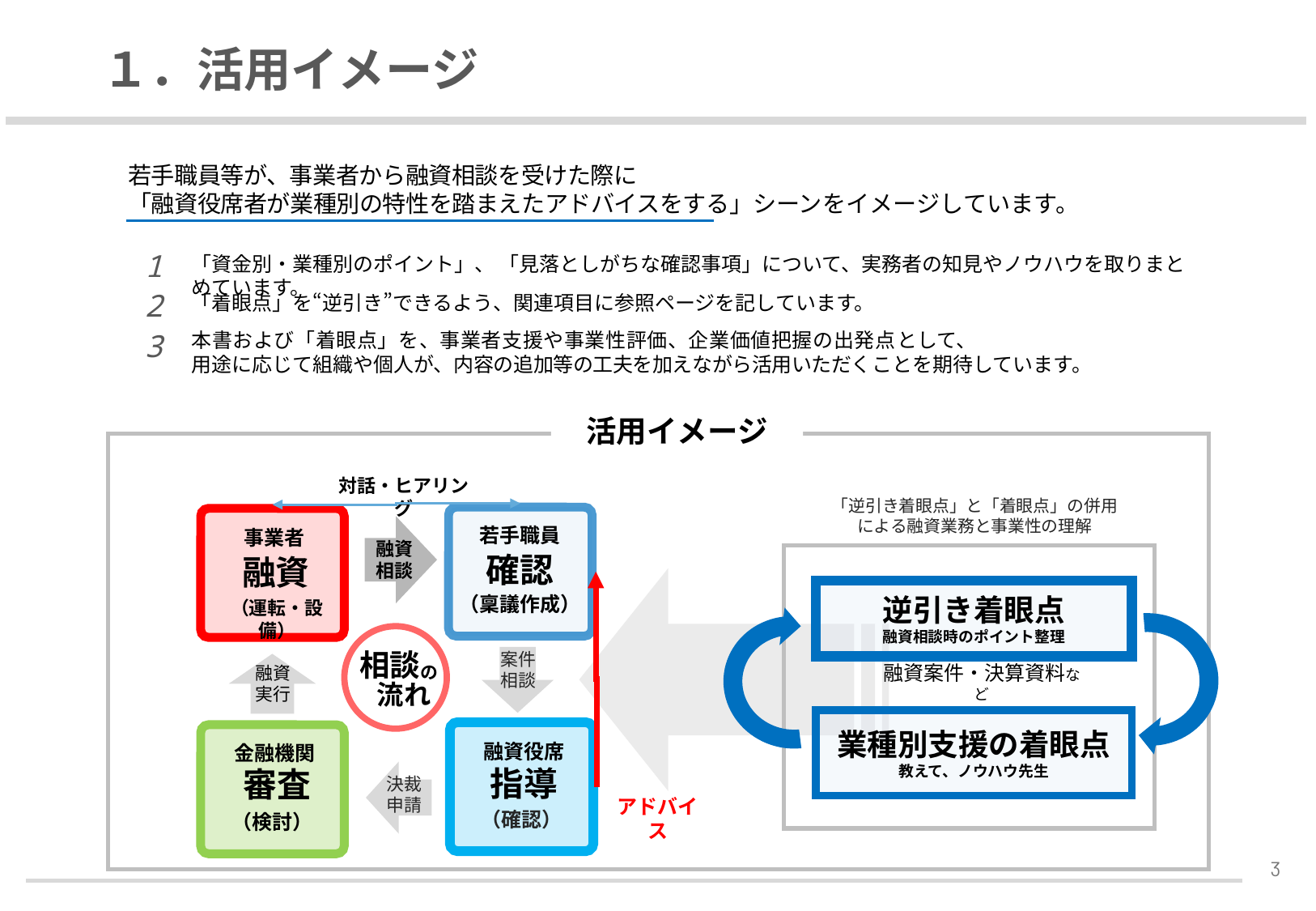

# １．活用イメージ
若手職員等が、事業者から融資相談を受けた際に
「融資役席者が業種別の特性を踏まえたアドバイスをする」シーンをイメージしています。
1
「資金別・業種別のポイント」、 「見落としがちな確認事項」について、実務者の知見やノウハウを取りまとめています。
2
「着眼点」を“逆引き”できるよう、関連項目に参照ページを記しています。
3
本書および「着眼点」を、事業者支援や事業性評価、企業価値把握の出発点として、
用途に応じて組織や個人が、内容の追加等の工夫を加えながら活用いただくことを期待しています。
活用イメージ

対話・ヒアリング
「逆引き着眼点」と「着眼点」の併用
による融資業務と事業性の理解

若手職員
確認
（稟議作成）

事業者
融資
（運転・設備）

融資
相談

相談
の
流れ

案件相談

融資
実行

融資役席
指導
（確認）

金融機関
審査
（検討）

決裁
申請
アドバイス

逆引き着眼点
融資相談時のポイント整理

融資案件・決算資料など
業種別支援の着眼点
教えて、ノウハウ先生
3